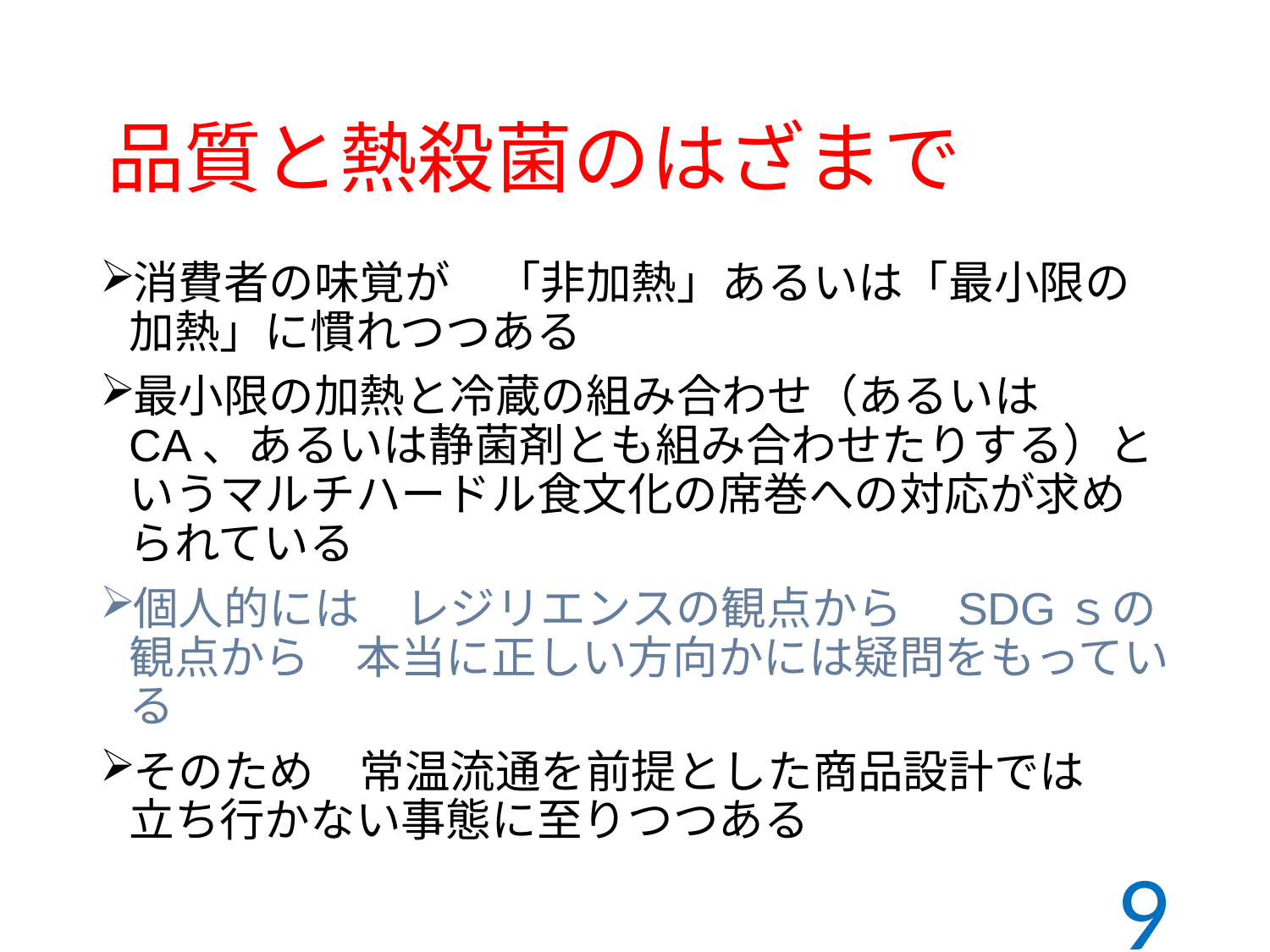

# 品質と熱殺菌のはざまで
消費者の味覚が　「非加熱」あるいは「最小限の加熱」に慣れつつある
最小限の加熱と冷蔵の組み合わせ（あるいは　CA、あるいは静菌剤とも組み合わせたりする）というマルチハードル食文化の席巻への対応が求められている
個人的には　レジリエンスの観点から　SDGｓの観点から　本当に正しい方向かには疑問をもっている
そのため　常温流通を前提とした商品設計では　立ち行かない事態に至りつつある

9